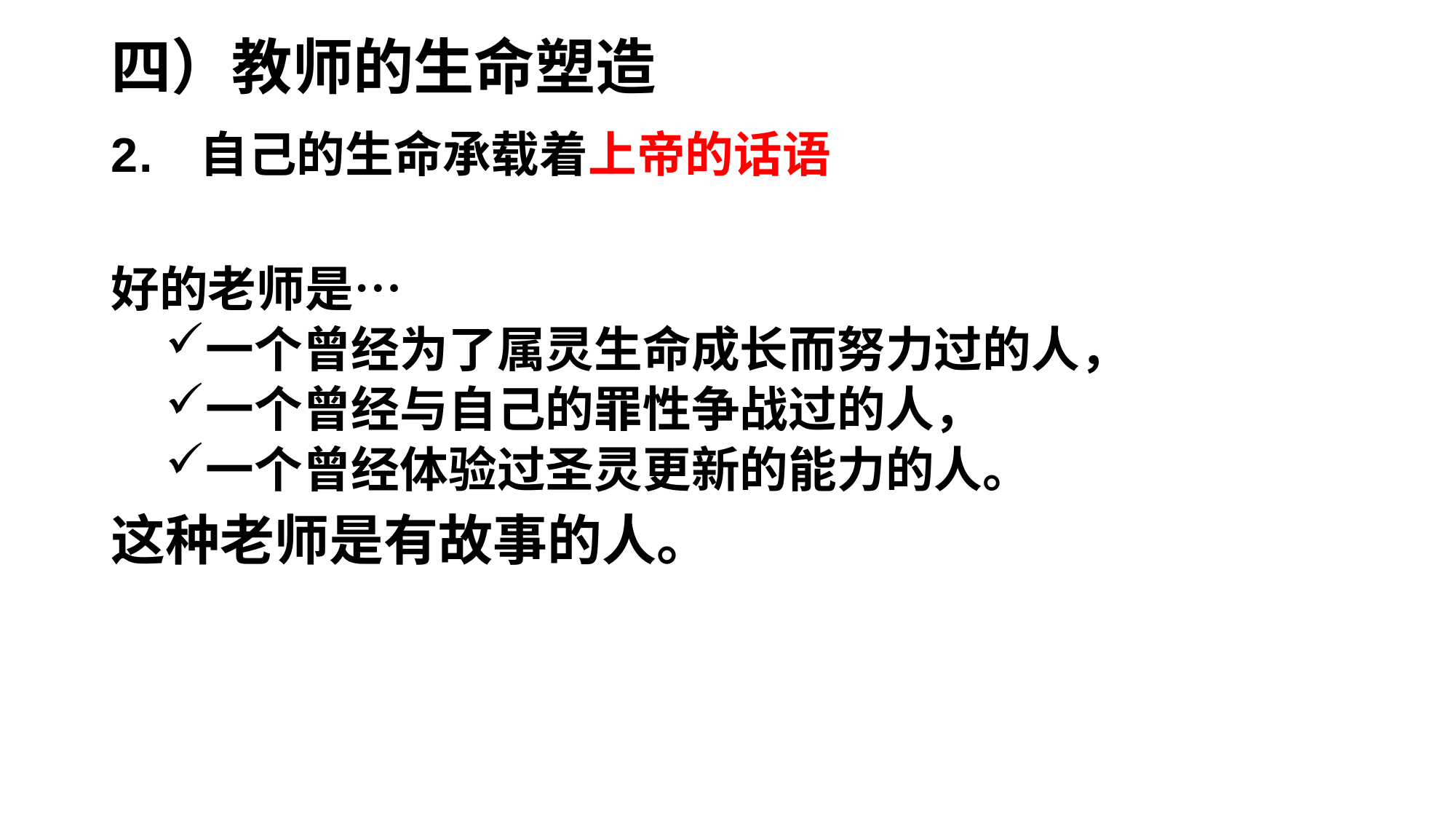

# 四）教师的生命塑造
自己的生命承载着上帝的话语

好的老师是…
一个曾经为了属灵生命成长而努力过的人，
一个曾经与自己的罪性争战过的人，
一个曾经体验过圣灵更新的能力的人。
这种老师是有故事的人。